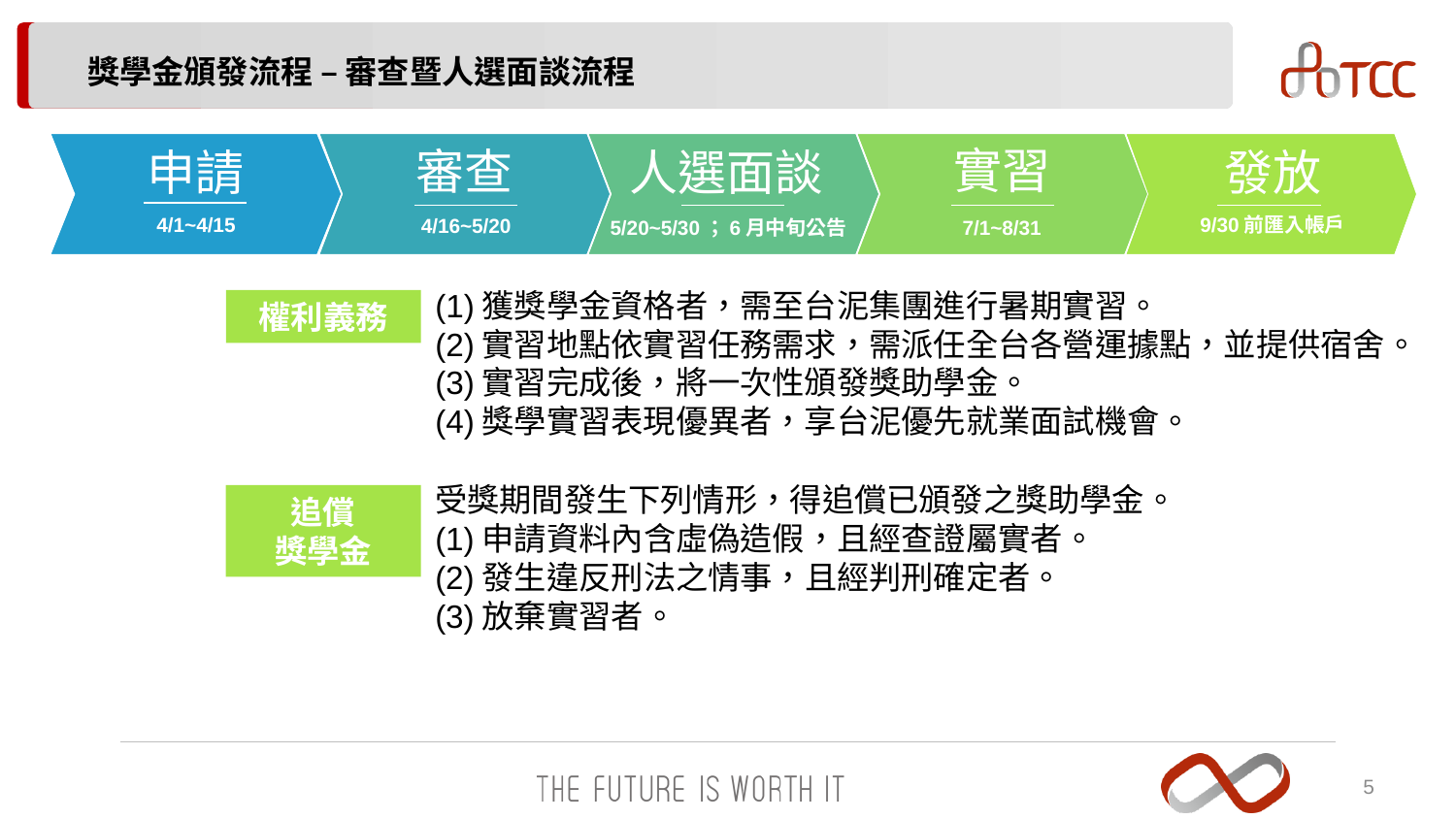

# 獎學金頒發流程 – 審查暨人選面談流程
實習
實習

審查
審查

申請
申請
人選面談
人選面談
發放
發放
9/30前匯入帳戶
9/30前匯入帳戶
5/1~5/30；6月中旬公告
4/1~4/15
4/1~4/15
4/16~4/30
4/16~5/20
5/20~5/30；6月中旬公告
7/1~8/31
7/1~8/31
(1)獲獎學金資格者，需至台泥集團進行暑期實習。
(2)實習地點依實習任務需求，需派任全台各營運據點，並提供宿舍。
(3)實習完成後，將一次性頒發獎助學金。
(4)獎學實習表現優異者，享台泥優先就業面試機會。
權利義務
受獎期間發生下列情形，得追償已頒發之獎助學金。
(1)申請資料內含虛偽造假，且經查證屬實者。
(2)發生違反刑法之情事，且經判刑確定者。
(3)放棄實習者。
追償
獎學金
5